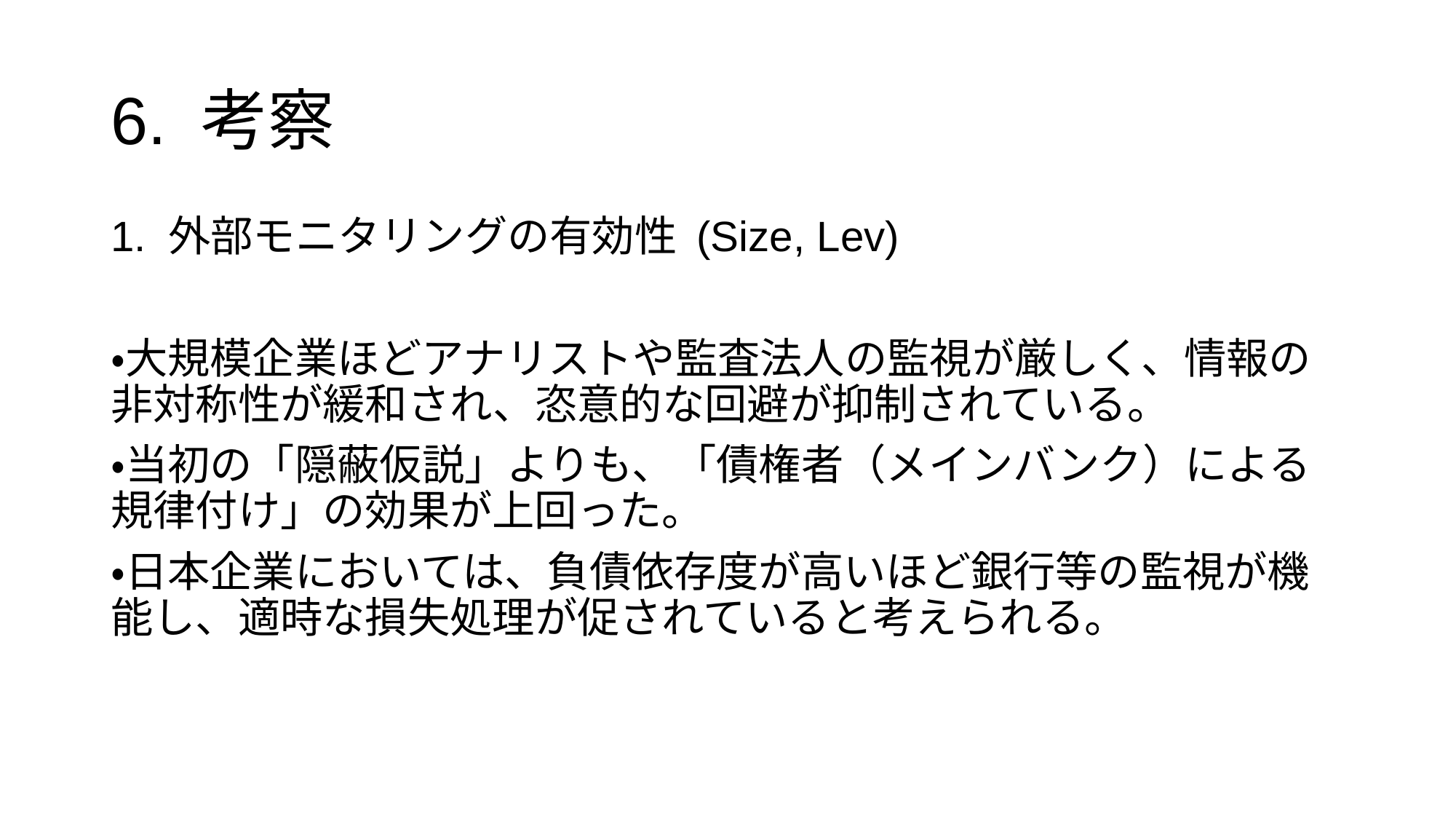

# 6. 考察
1. 外部モニタリングの有効性 (Size, Lev)

・大規模企業ほどアナリストや監査法人の監視が厳しく、情報の非対称性が緩和され、恣意的な回避が抑制されている。
・当初の「隠蔽仮説」よりも、「債権者（メインバンク）による規律付け」の効果が上回った。
・日本企業においては、負債依存度が高いほど銀行等の監視が機能し、適時な損失処理が促されていると考えられる。